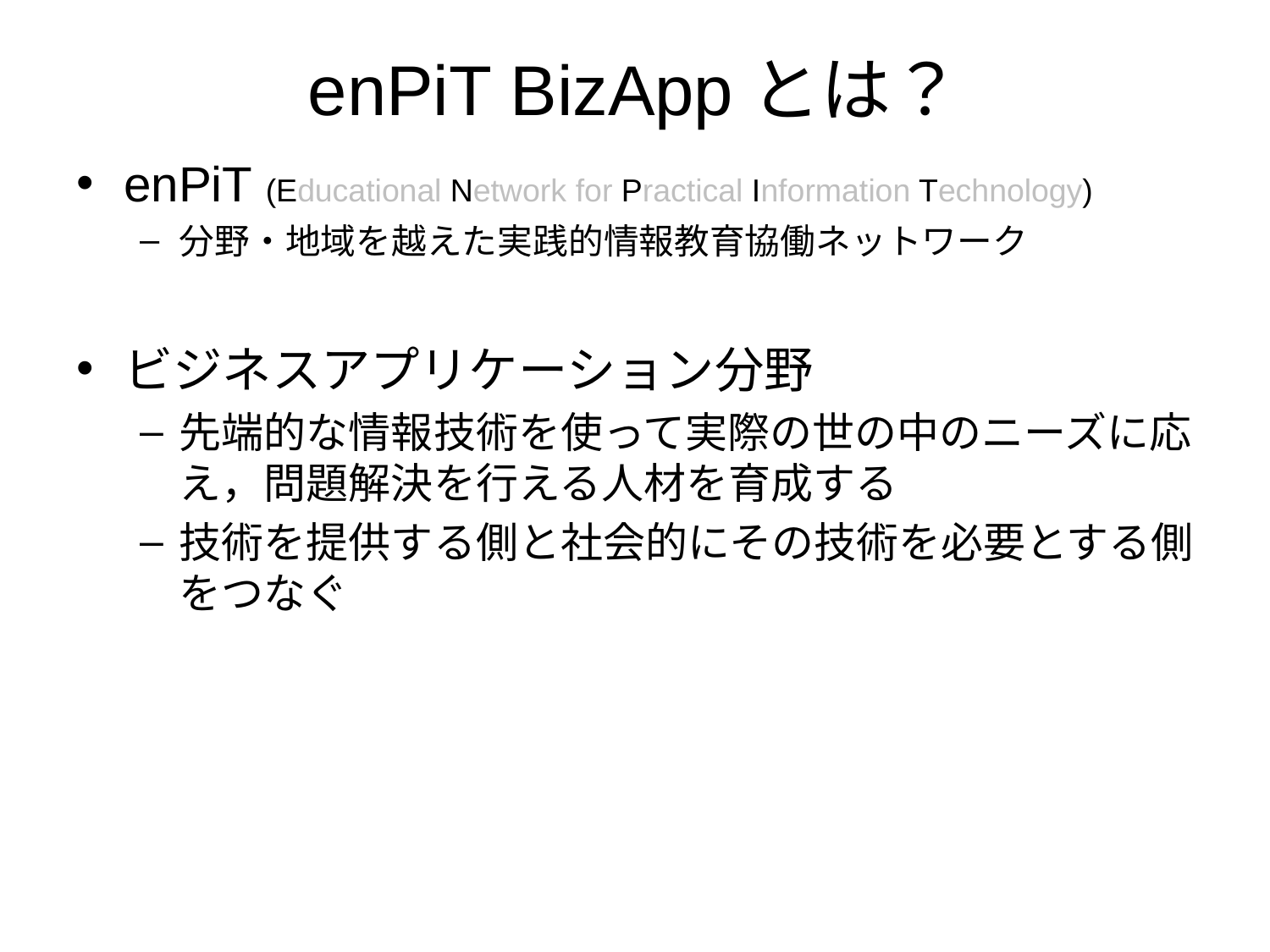

# enPiT BizAppとは？
enPiT (Educational Network for Practical Information Technology)
分野・地域を越えた実践的情報教育協働ネットワーク

ビジネスアプリケーション分野
先端的な情報技術を使って実際の世の中のニーズに応え，問題解決を行える人材を育成する
技術を提供する側と社会的にその技術を必要とする側をつなぐ